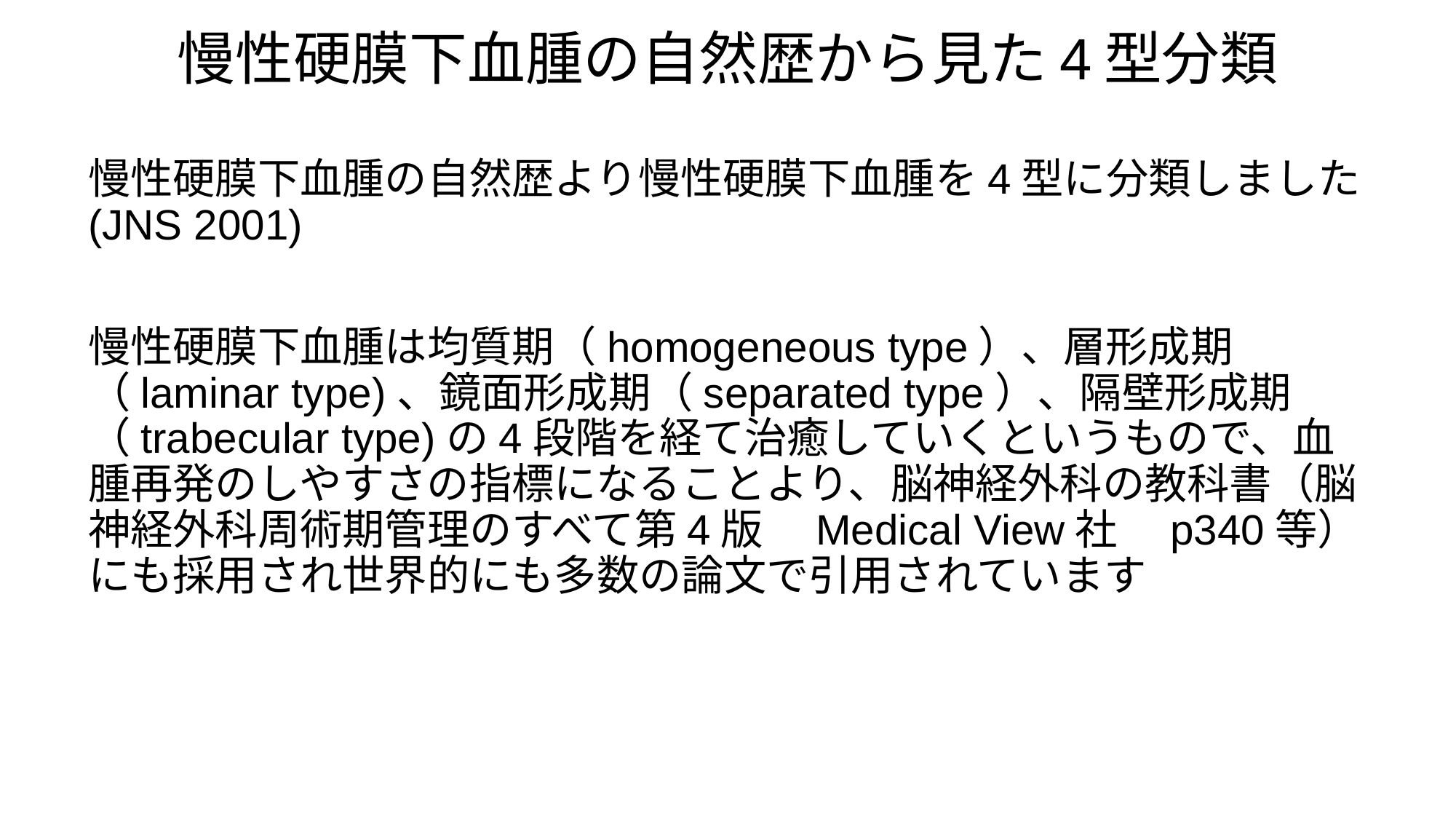

# 慢性硬膜下血腫の自然歴から見た4型分類
慢性硬膜下血腫の自然歴より慢性硬膜下血腫を4型に分類しました(JNS 2001)

慢性硬膜下血腫は均質期（homogeneous type）、層形成期（laminar type)、鏡面形成期（separated type）、隔壁形成期（trabecular type)の4段階を経て治癒していくというもので、血腫再発のしやすさの指標になることより、脳神経外科の教科書（脳神経外科周術期管理のすべて第4版　Medical View社　p340等）にも採用され世界的にも多数の論文で引用されています